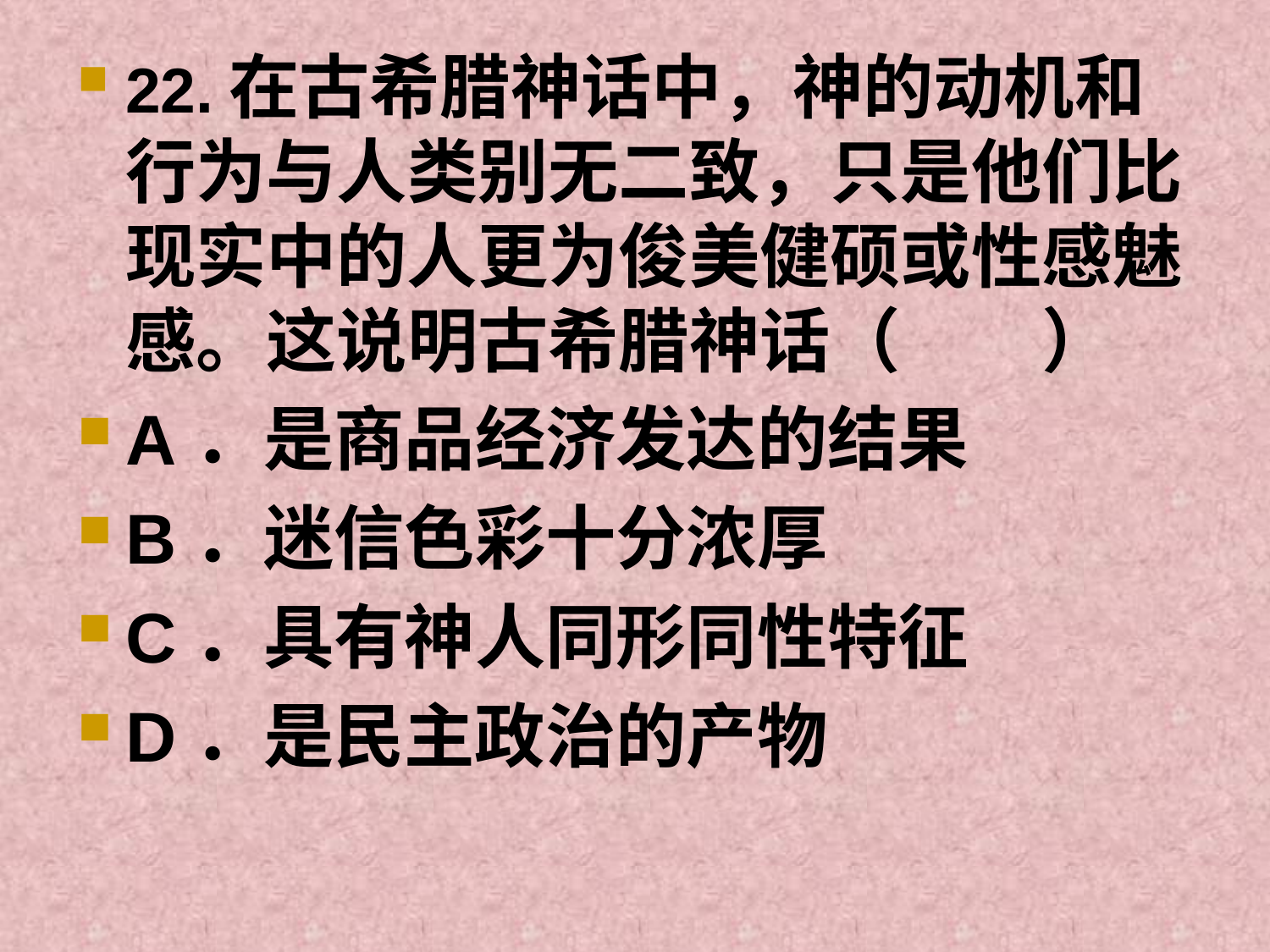

22.在古希腊神话中，神的动机和行为与人类别无二致，只是他们比现实中的人更为俊美健硕或性感魅感。这说明古希腊神话（　　）
A．是商品经济发达的结果
B．迷信色彩十分浓厚
C．具有神人同形同性特征
D．是民主政治的产物
#